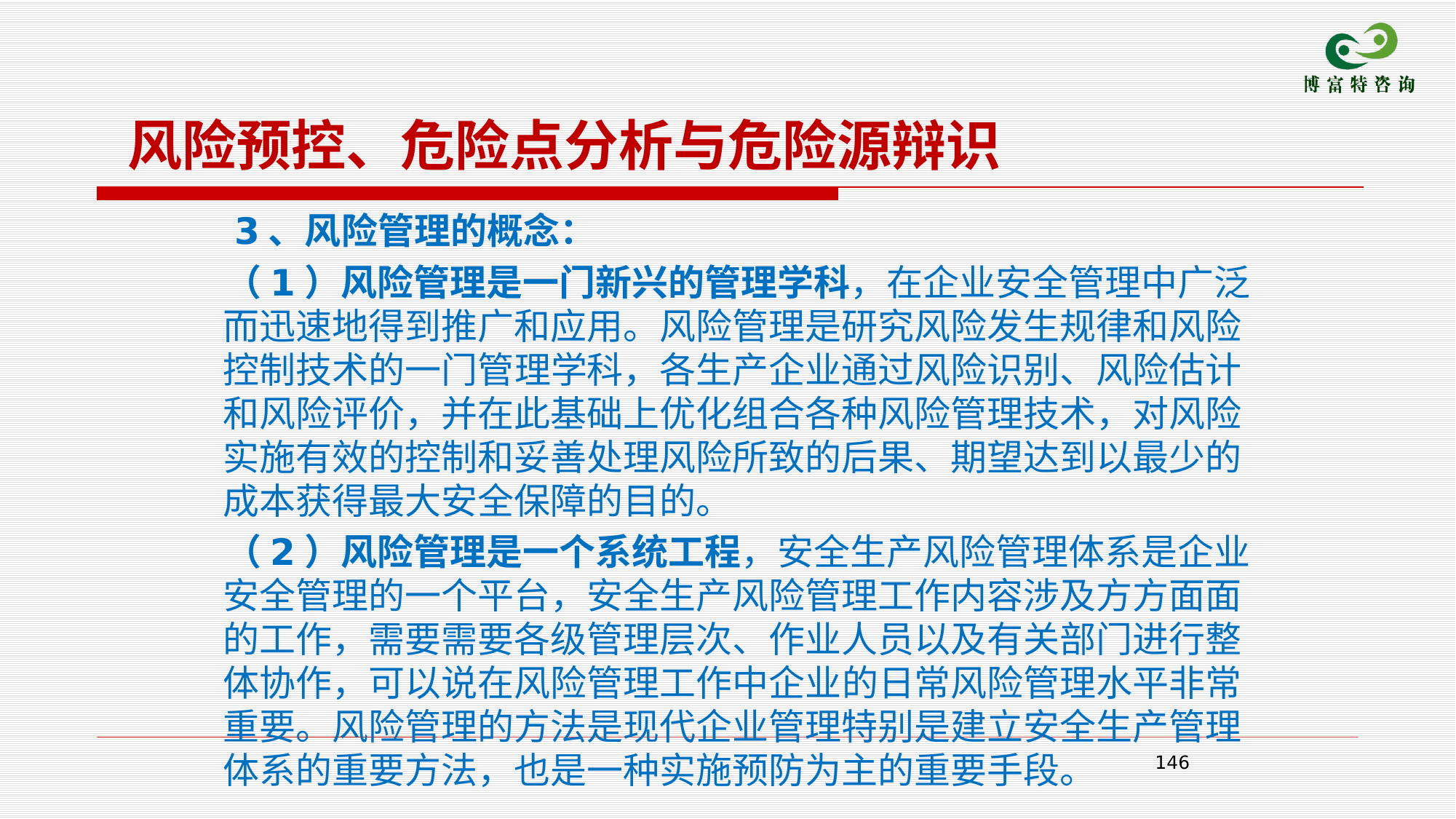

风险预控、危险点分析与危险源辩识
     3、风险管理的概念：
      （1）风险管理是一门新兴的管理学科，在企业安全管理中广泛而迅速地得到推广和应用。风险管理是研究风险发生规律和风险控制技术的一门管理学科，各生产企业通过风险识别、风险估计和风险评价，并在此基础上优化组合各种风险管理技术，对风险实施有效的控制和妥善处理风险所致的后果、期望达到以最少的成本获得最大安全保障的目的。
      （2）风险管理是一个系统工程，安全生产风险管理体系是企业安全管理的一个平台，安全生产风险管理工作内容涉及方方面面的工作，需要需要各级管理层次、作业人员以及有关部门进行整体协作，可以说在风险管理工作中企业的日常风险管理水平非常重要。风险管理的方法是现代企业管理特别是建立安全生产管理体系的重要方法，也是一种实施预防为主的重要手段。

146